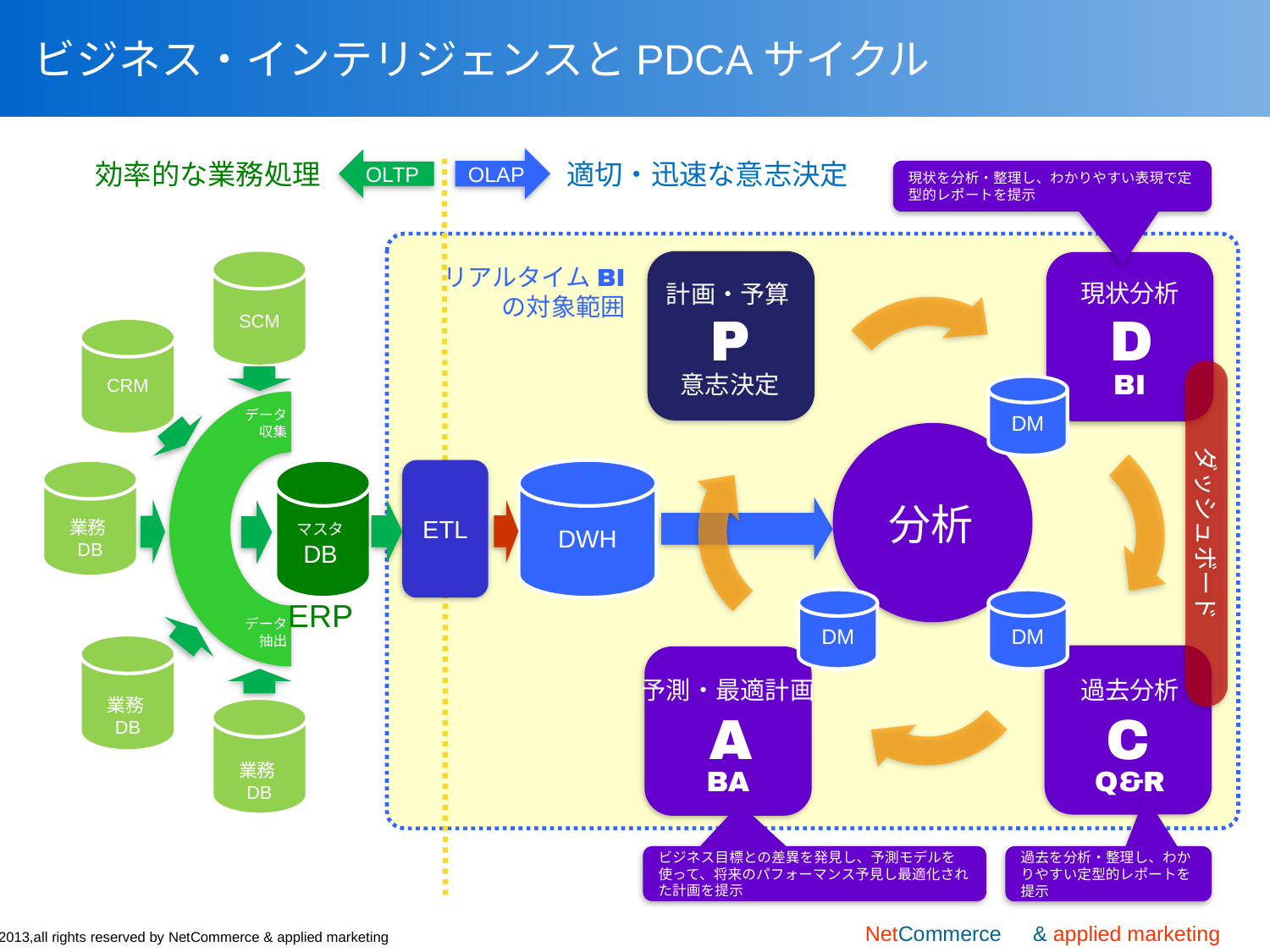

# ビジネス・インテリジェンスとPDCAサイクル
OLAP
OLTP
効率的な業務処理
適切・迅速な意志決定
現状を分析・整理し、わかりやすい表現で定型的レポートを提示

リアルタイムBI
の対象範囲
現状分析
計画・予算

P
D
SCM

BI
ダッシュボード
意志決定

CRM
DM
データ
収集

ETL

分析
業務DB
マスタ
DB

DWH

ERP
DM
DM
データ
抽出

予測・最適計画
過去分析

業務DB
A
C

業務DB
BA
Q&R
ビジネス目標との差異を発見し、予測モデルを使って、将来のパフォーマンス予見し最適化された計画を提示
過去を分析・整理し、わかりやすい定型的レポートを提示